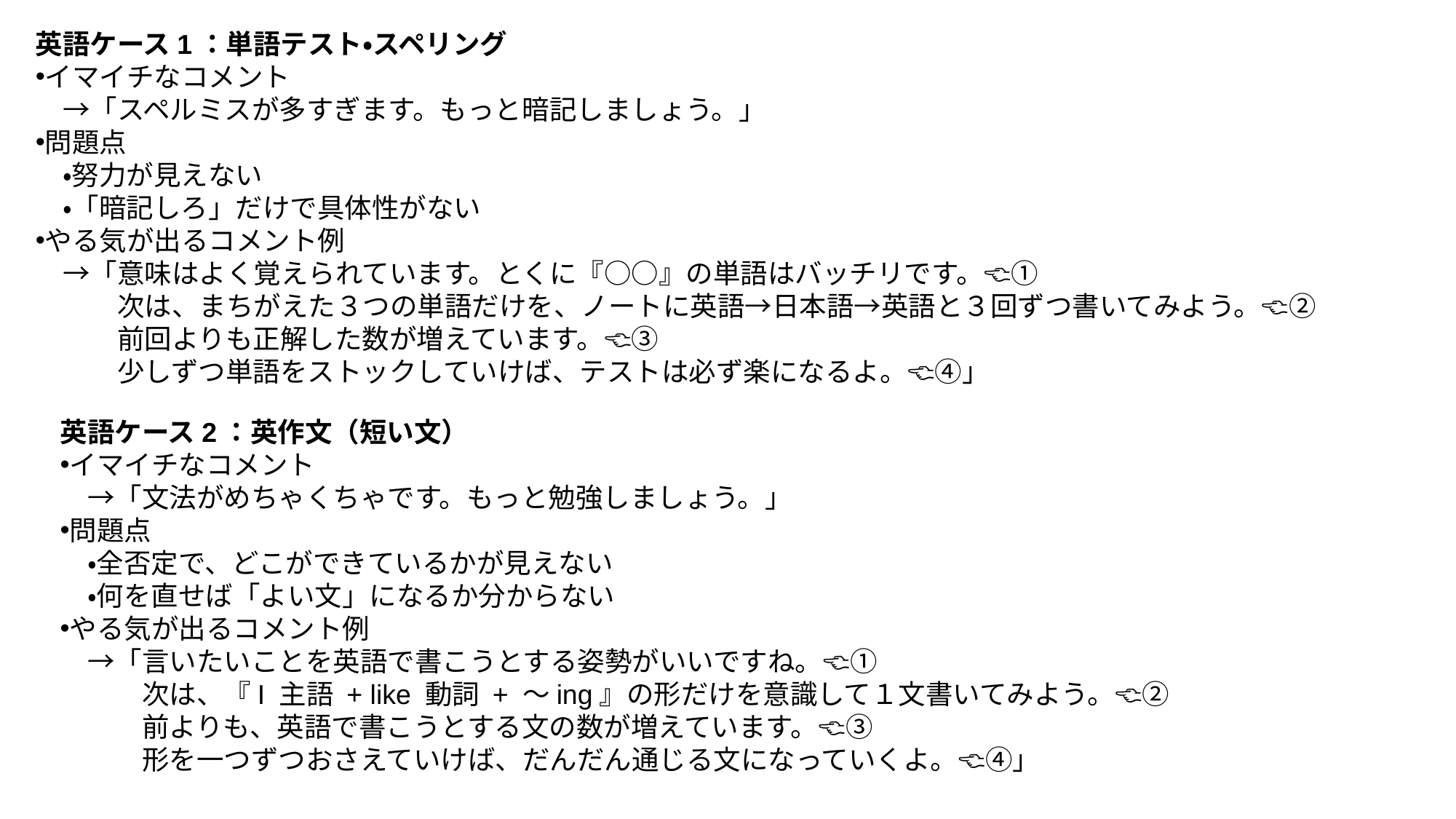

英語ケース1：単語テスト・スペリング
イマイチなコメント
　→「スペルミスが多すぎます。もっと暗記しましょう。」
問題点
　・努力が見えない
　・「暗記しろ」だけで具体性がない
やる気が出るコメント例
　→「意味はよく覚えられています。とくに『○○』の単語はバッチリです。👈①
　　　次は、まちがえた３つの単語だけを、ノートに英語→日本語→英語と３回ずつ書いてみよう。👈②
　　　前回よりも正解した数が増えています。👈③
　　　少しずつ単語をストックしていけば、テストは必ず楽になるよ。👈④」
英語ケース2：英作文（短い文）
イマイチなコメント
　→「文法がめちゃくちゃです。もっと勉強しましょう。」
問題点
　・全否定で、どこができているかが見えない
　・何を直せば「よい文」になるか分からない
やる気が出るコメント例
　→「言いたいことを英語で書こうとする姿勢がいいですね。👈①
　　　次は、『I 主語 + like 動詞 + ～ing』の形だけを意識して１文書いてみよう。👈②
　　　前よりも、英語で書こうとする文の数が増えています。👈③
　　　形を一つずつおさえていけば、だんだん通じる文になっていくよ。👈④」